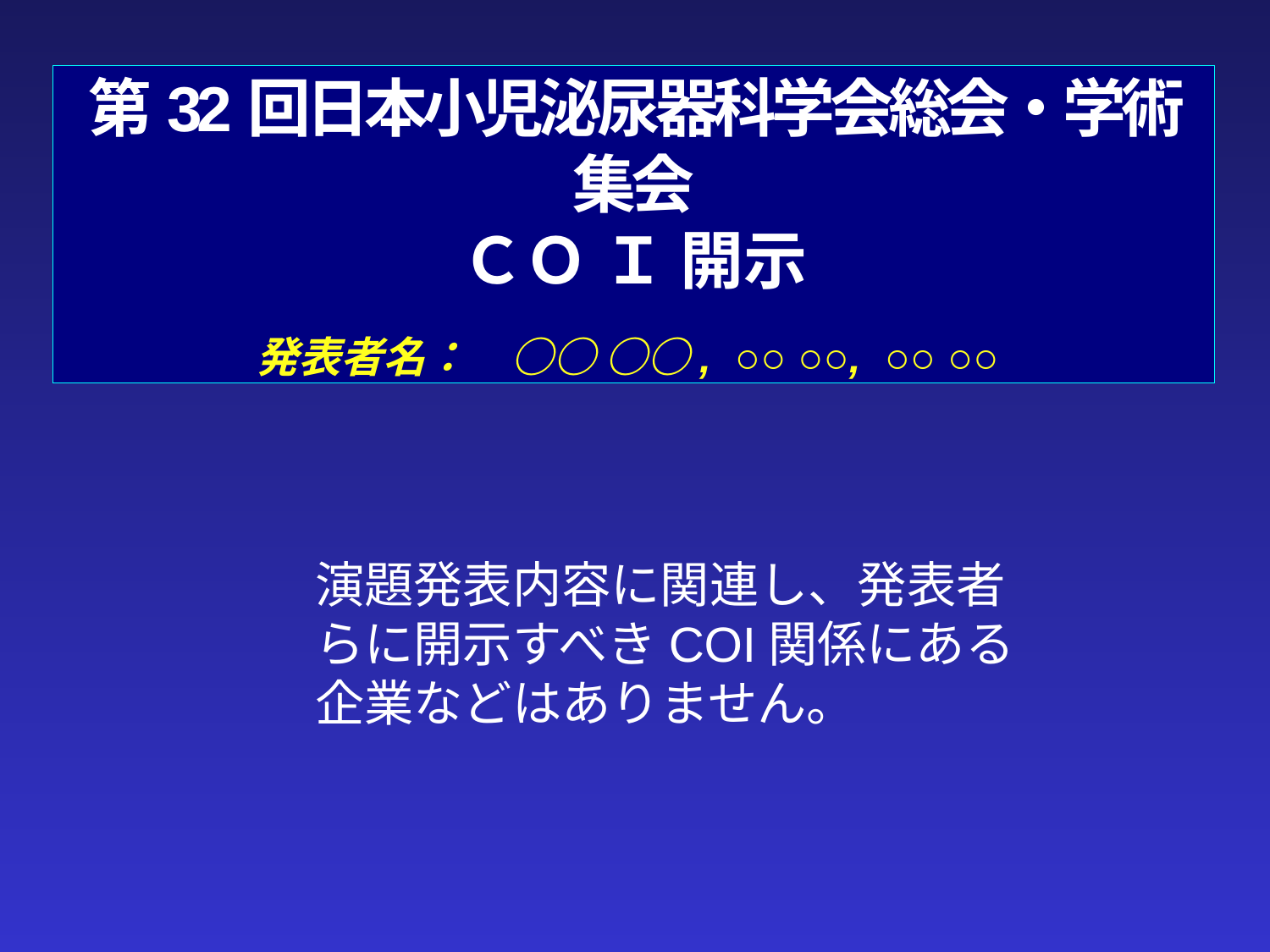

第32回日本小児泌尿器科学会総会・学術集会
ＣＯ Ｉ 開示
　
発表者名：　○○ ○○,  ○○ ○○,  ○○ ○○

演題発表内容に関連し、発表者らに開示すべきCOI関係にある企業などはありません。